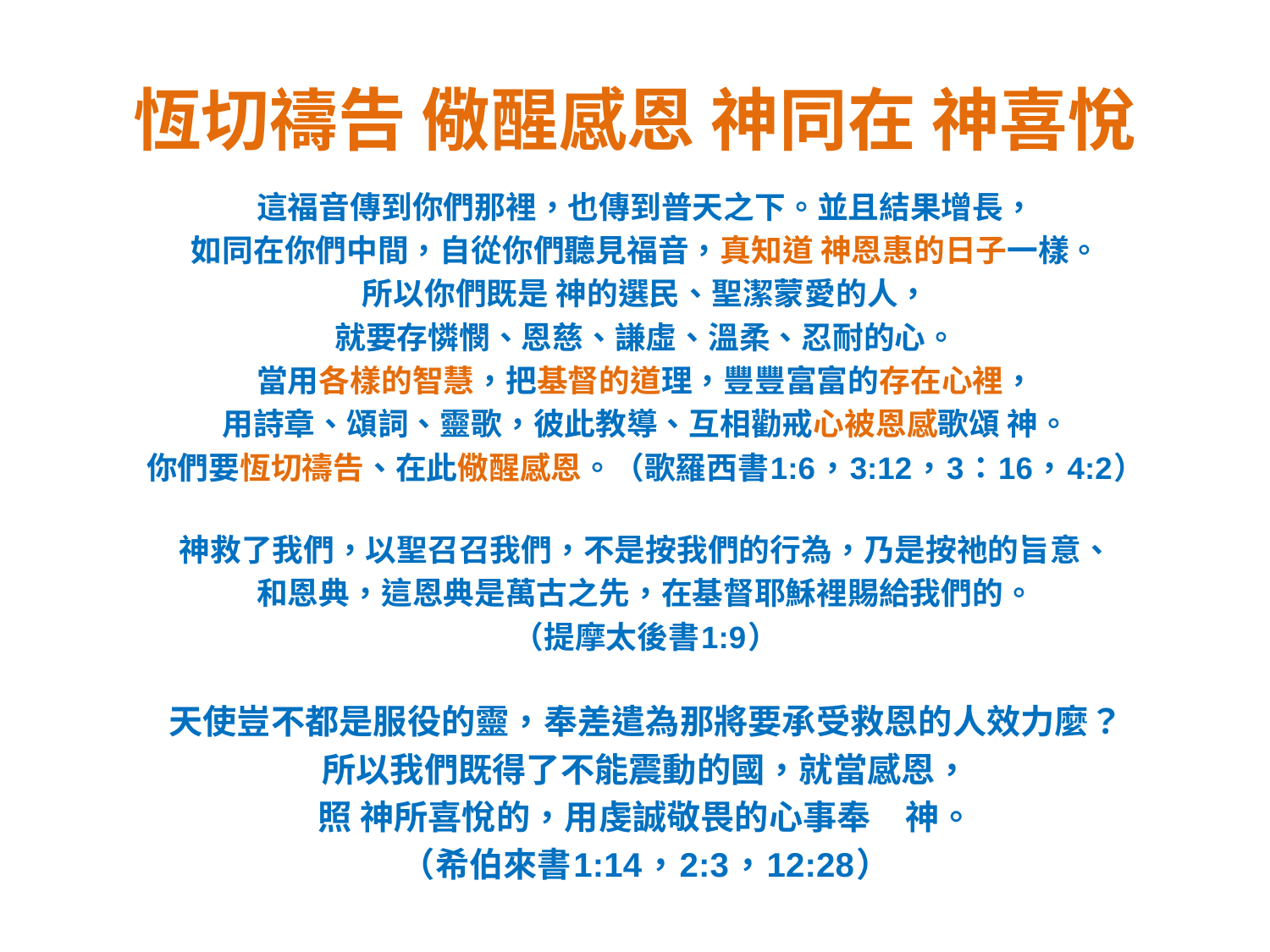

# 恆切禱告 儆醒感恩 神同在 神喜悅
這福音傳到你們那裡，也傳到普天之下。並且結果增長，
如同在你們中間，自從你們聽見福音，真知道 神恩惠的日子一樣。
所以你們既是 神的選民、聖潔蒙愛的人，
就要存憐憫、恩慈、謙虛、溫柔、忍耐的心。
當用各樣的智慧，把基督的道理，豐豐富富的存在心裡，
用詩章、頌詞、靈歌，彼此教導、互相勸戒心被恩感歌頌 神。
你們要恆切禱告、在此儆醒感恩。（歌羅西書1:6，3:12，3：16，4:2）

神救了我們，以聖召召我們，不是按我們的行為，乃是按祂的旨意、
和恩典，這恩典是萬古之先，在基督耶穌裡賜給我們的。
（提摩太後書1:9）

天使豈不都是服役的靈，奉差遣為那將要承受救恩的人效力麼？
所以我們既得了不能震動的國，就當感恩，
照 神所喜悅的，用虔誠敬畏的心事奉　神。
（希伯來書1:14，2:3，12:28）